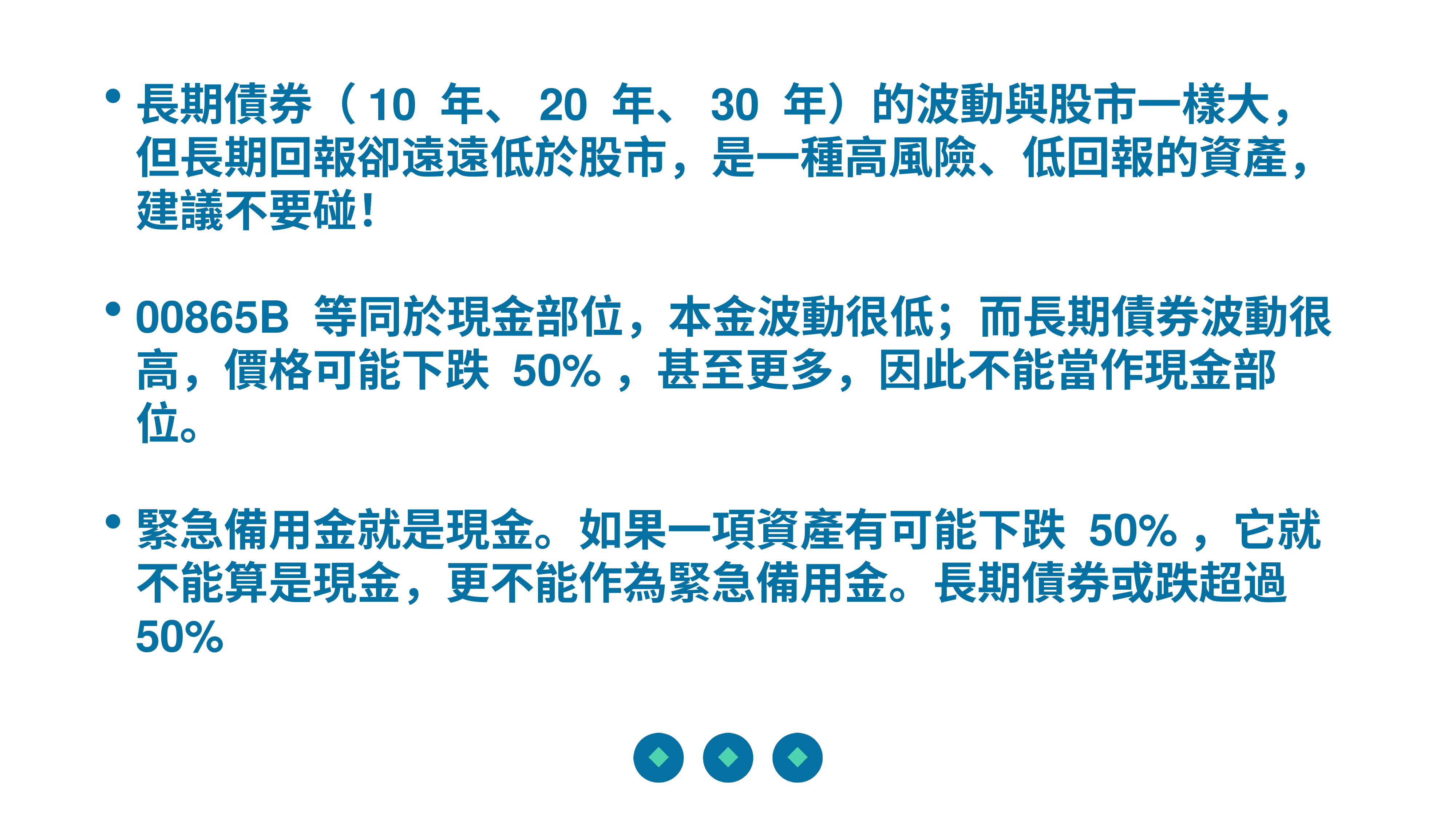

長期債券（10 年、20 年、30 年）的波動與股市一樣大，但長期回報卻遠遠低於股市，是一種高風險、低回報的資產，建議不要碰！

00865B 等同於現金部位，本金波動很低；而長期債券波動很高，價格可能下跌 50%，甚至更多，因此不能當作現金部位。

緊急備用金就是現金。如果一項資產有可能下跌 50%，它就不能算是現金，更不能作為緊急備用金。長期債券或跌超過50%